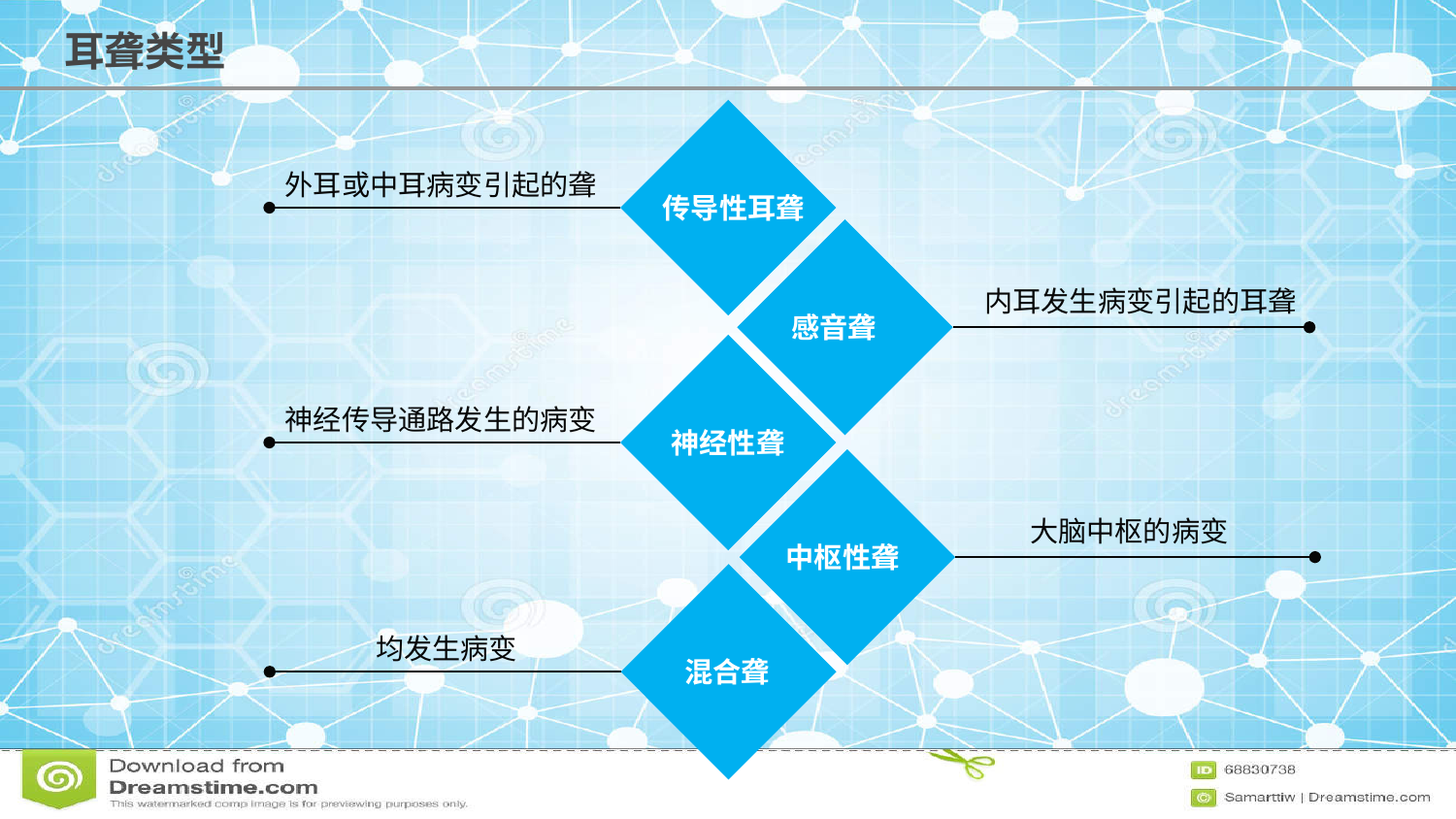

耳聋类型

传导性耳聋
外耳或中耳病变引起的聋

感音聋
内耳发生病变引起的耳聋

神经性聋

神经传导通路发生的病变

中枢性聋
大脑中枢的病变

混合聋
均发生病变